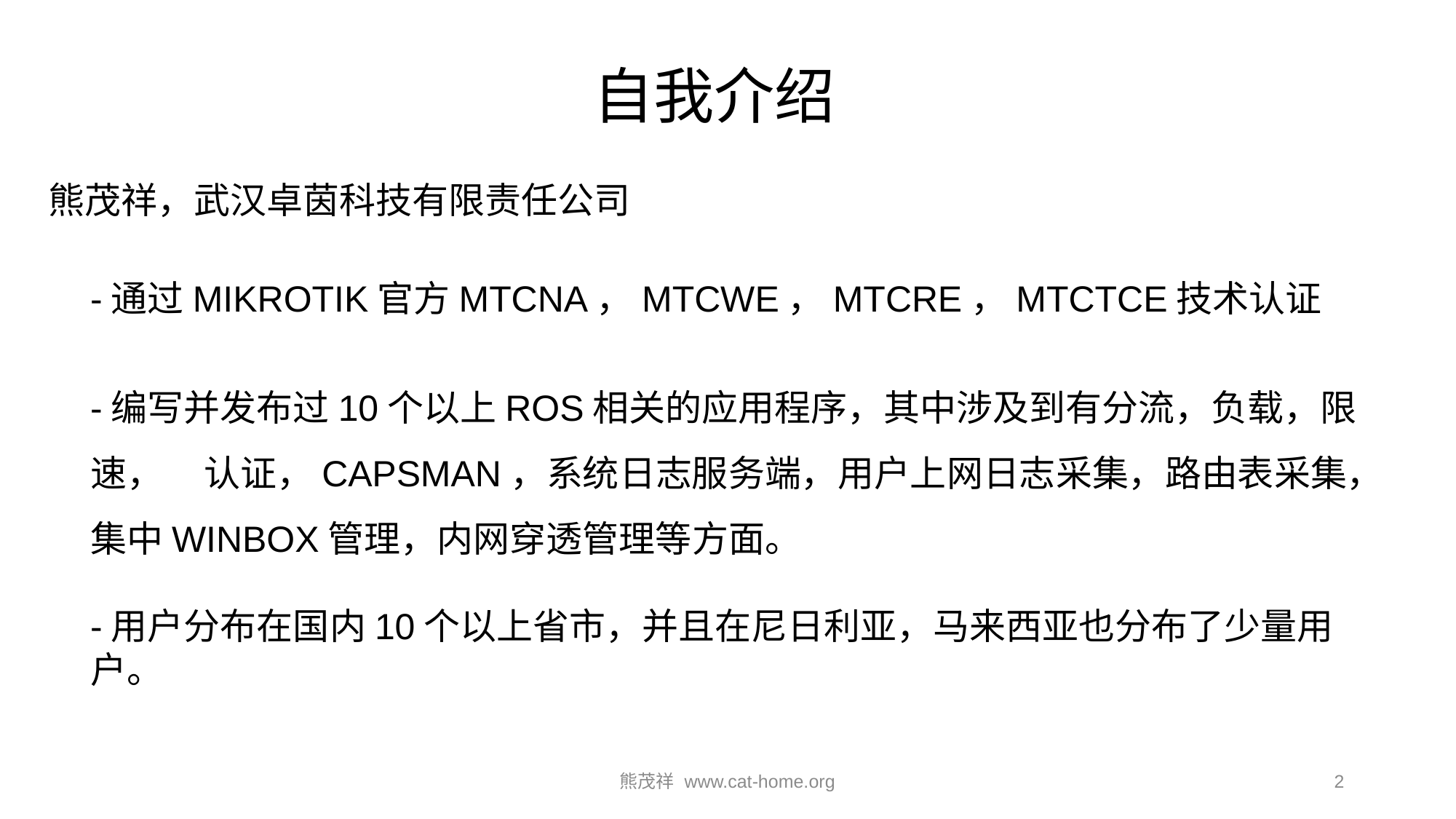

自我介绍
熊茂祥，武汉卓茵科技有限责任公司
-通过MIKROTIK官方MTCNA，MTCWE，MTCRE，MTCTCE技术认证

-编写并发布过10个以上ROS相关的应用程序，其中涉及到有分流，负载，限速，     认证，CAPSMAN，系统日志服务端，用户上网日志采集，路由表采集，集中WINBOX管理，内网穿透管理等方面。

-用户分布在国内10个以上省市，并且在尼日利亚，马来西亚也分布了少量用户。
熊茂祥 www.cat-home.org
2